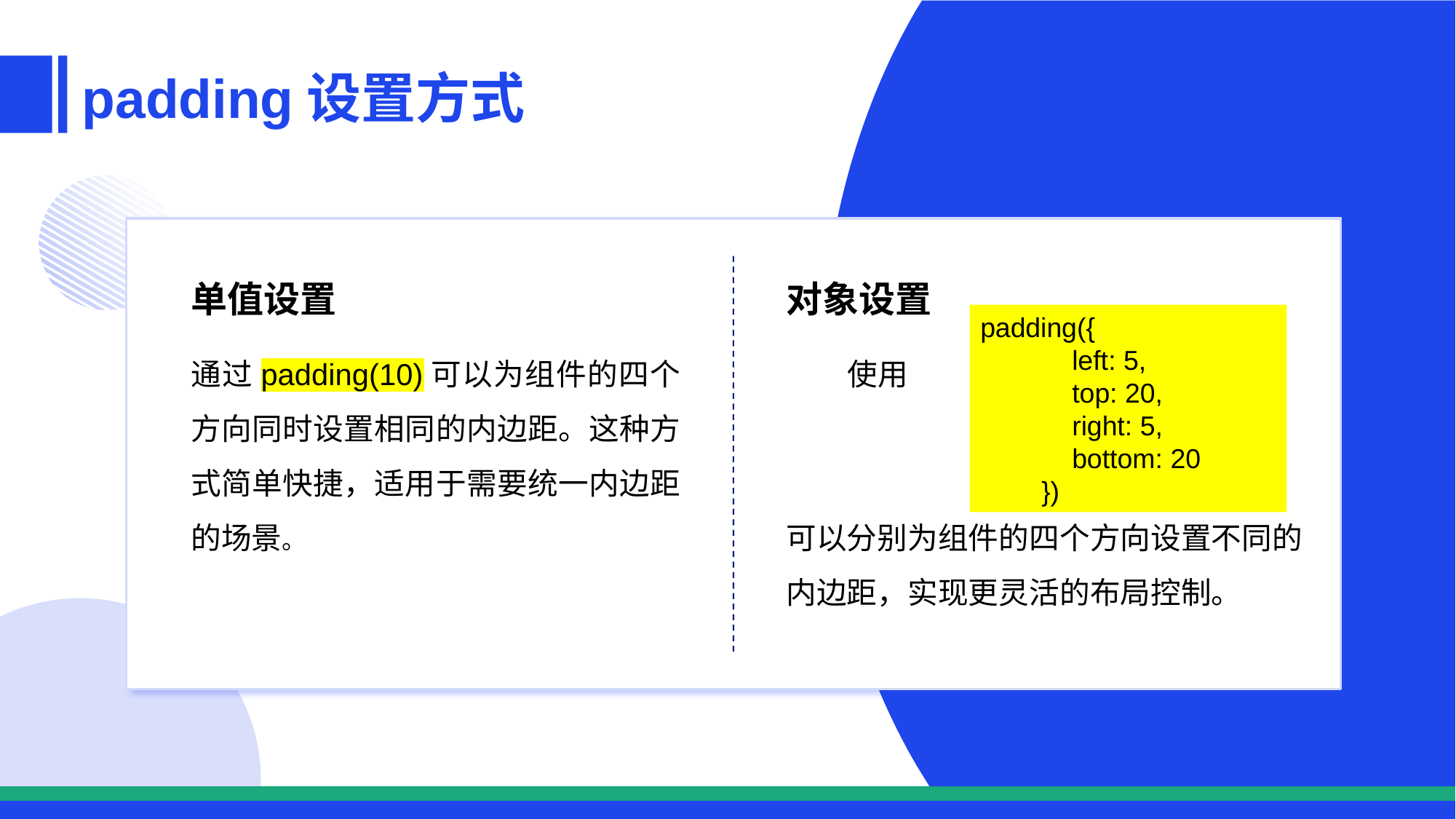

padding设置方式

单值设置
对象设置
padding({
            left: 5,
            top: 20,
            right: 5,
            bottom: 20
        })
通过padding(10)可以为组件的四个方向同时设置相同的内边距。这种方式简单快捷，适用于需要统一内边距的场景。
        使用

可以分别为组件的四个方向设置不同的内边距，实现更灵活的布局控制。